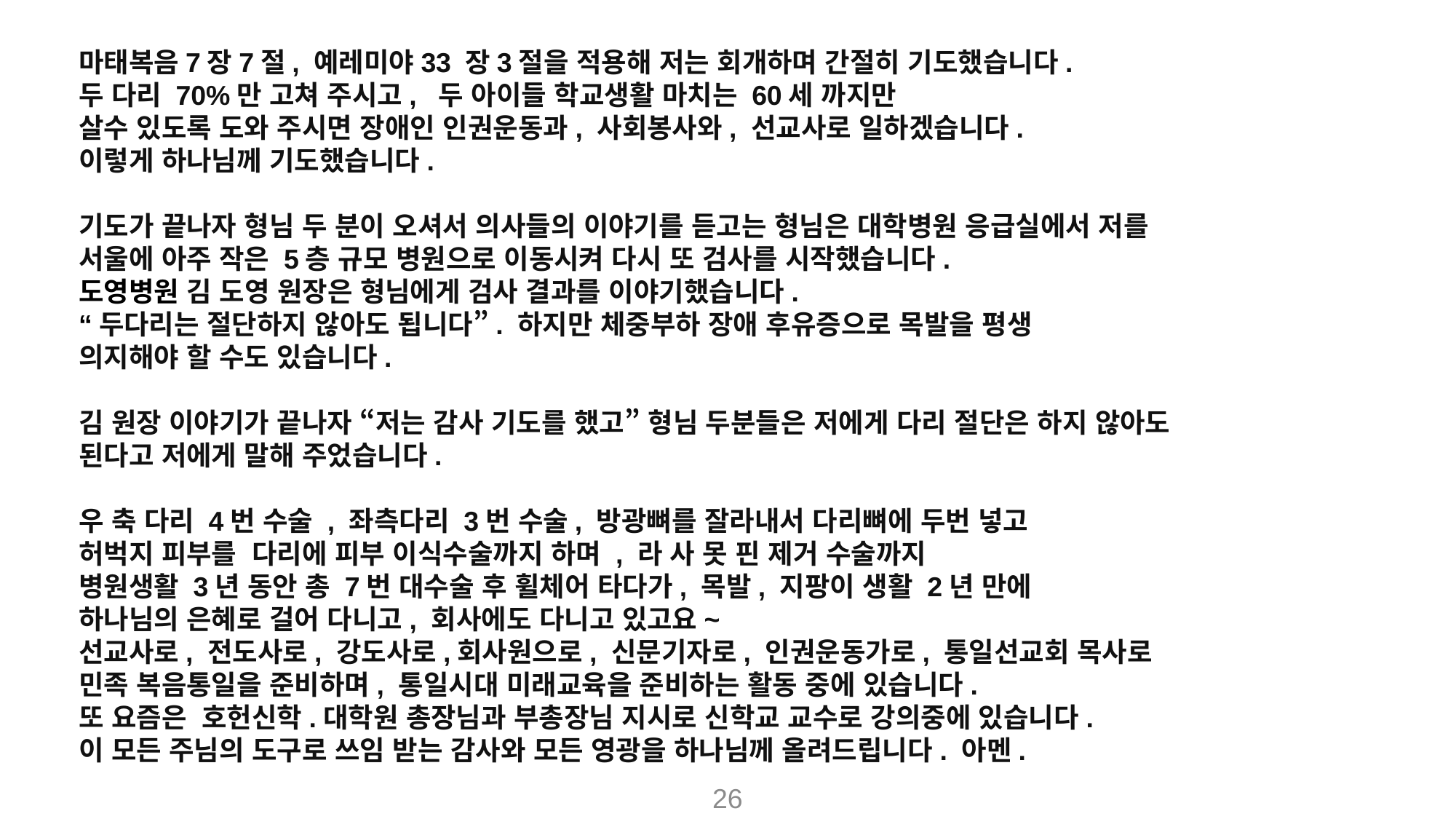

마태복음7장7절, 예레미야33 장3절을 적용해 저는 회개하며 간절히 기도했습니다.
두 다리 70%만 고쳐 주시고,  두 아이들 학교생활 마치는 60세 까지만
살수 있도록 도와 주시면 장애인 인권운동과, 사회봉사와, 선교사로 일하겠습니다.
이렇게 하나님께 기도했습니다.
기도가 끝나자 형님 두 분이 오셔서 의사들의 이야기를 듣고는 형님은 대학병원 응급실에서 저를
서울에 아주 작은 5층 규모 병원으로 이동시켜 다시 또 검사를 시작했습니다.
도영병원 김 도영 원장은 형님에게 검사 결과를 이야기했습니다.
“두다리는 절단하지 않아도 됩니다”. 하지만 체중부하 장애 후유증으로 목발을 평생
의지해야 할 수도 있습니다.
김 원장 이야기가 끝나자 “저는 감사 기도를 했고” 형님 두분들은 저에게 다리 절단은 하지 않아도
된다고 저에게 말해 주었습니다.
우 축 다리 4번 수술 , 좌측다리 3번 수술, 방광뼈를 잘라내서 다리뼈에 두번 넣고
허벅지 피부를  다리에 피부 이식수술까지 하며 , 라 사 못 핀 제거 수술까지
병원생활 3년 동안 총 7번 대수술 후 휠체어 타다가, 목발, 지팡이 생활 2년 만에
하나님의 은혜로 걸어 다니고, 회사에도 다니고 있고요~
선교사로, 전도사로, 강도사로,회사원으로, 신문기자로, 인권운동가로, 통일선교회 목사로
민족 복음통일을 준비하며, 통일시대 미래교육을 준비하는 활동 중에 있습니다.
또 요즘은  호헌신학.대학원 총장님과 부총장님 지시로 신학교 교수로 강의중에 있습니다.
이 모든 주님의 도구로 쓰임 받는 감사와 모든 영광을 하나님께 올려드립니다. 아멘.
26